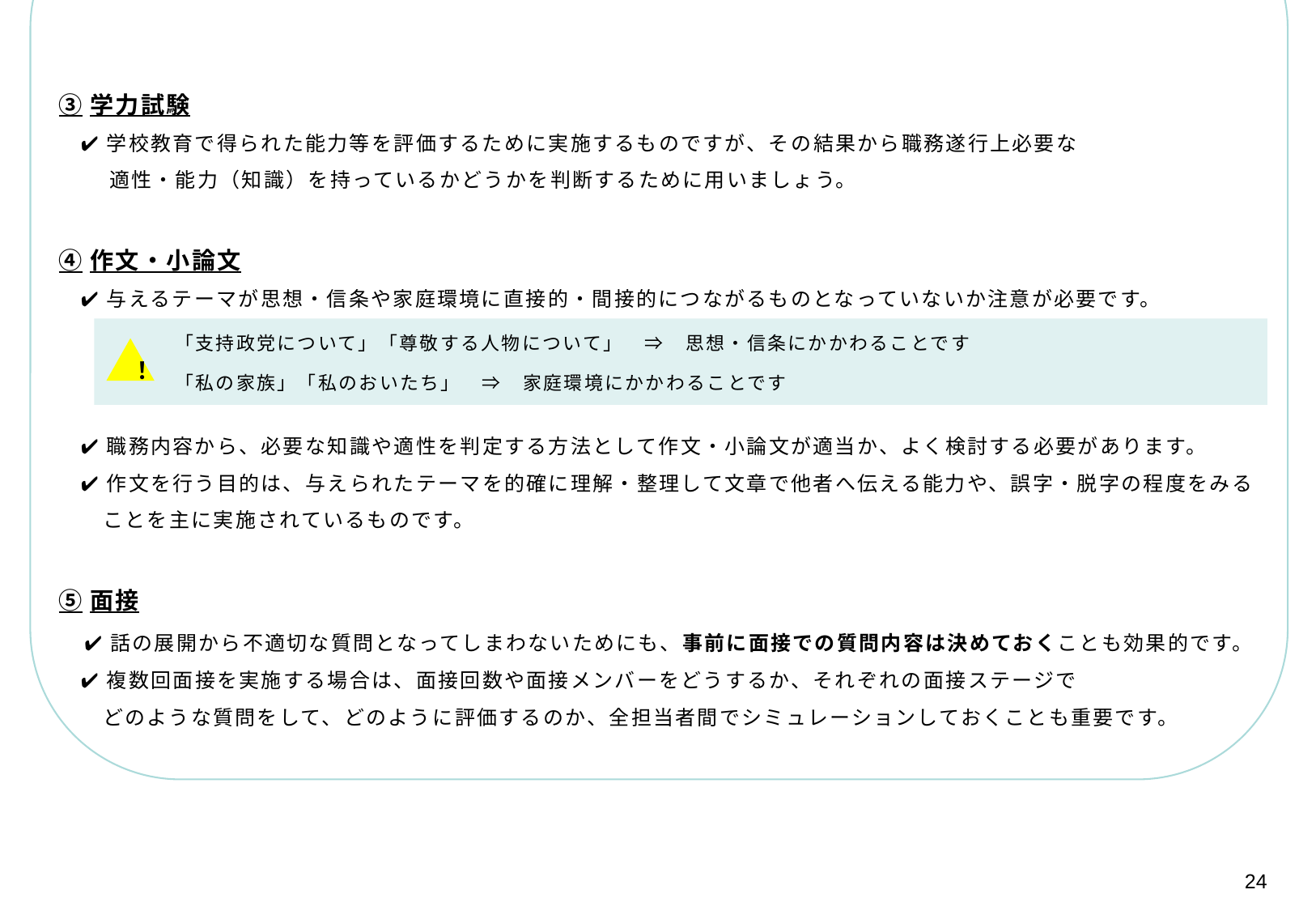

③学力試験
　✔ 学校教育で得られた能力等を評価するために実施するものですが、その結果から職務遂行上必要な
　　 適性・能力（知識）を持っているかどうかを判断するために用いましょう。

④作文・小論文
　✔ 与えるテーマが思想・信条や家庭環境に直接的・間接的につながるものとなっていないか注意が必要です。

　✔ 職務内容から、必要な知識や適性を判定する方法として作文・小論文が適当か、よく検討する必要があります。
　✔ 作文を行う目的は、与えられたテーマを的確に理解・整理して文章で他者へ伝える能力や、誤字・脱字の程度をみる
　　ことを主に実施されているものです。

⑤面接
　✔ 話の展開から不適切な質問となってしまわないためにも、事前に面接での質問内容は決めておくことも効果的です。
　✔ 複数回面接を実施する場合は、面接回数や面接メンバーをどうするか、それぞれの面接ステージで
　　どのような質問をして、どのように評価するのか、全担当者間でシミュレーションしておくことも重要です。

「支持政党について」「尊敬する人物について」　⇒　思想・信条にかかわることです
！
「私の家族」「私のおいたち」　⇒　家庭環境にかかわることです
24